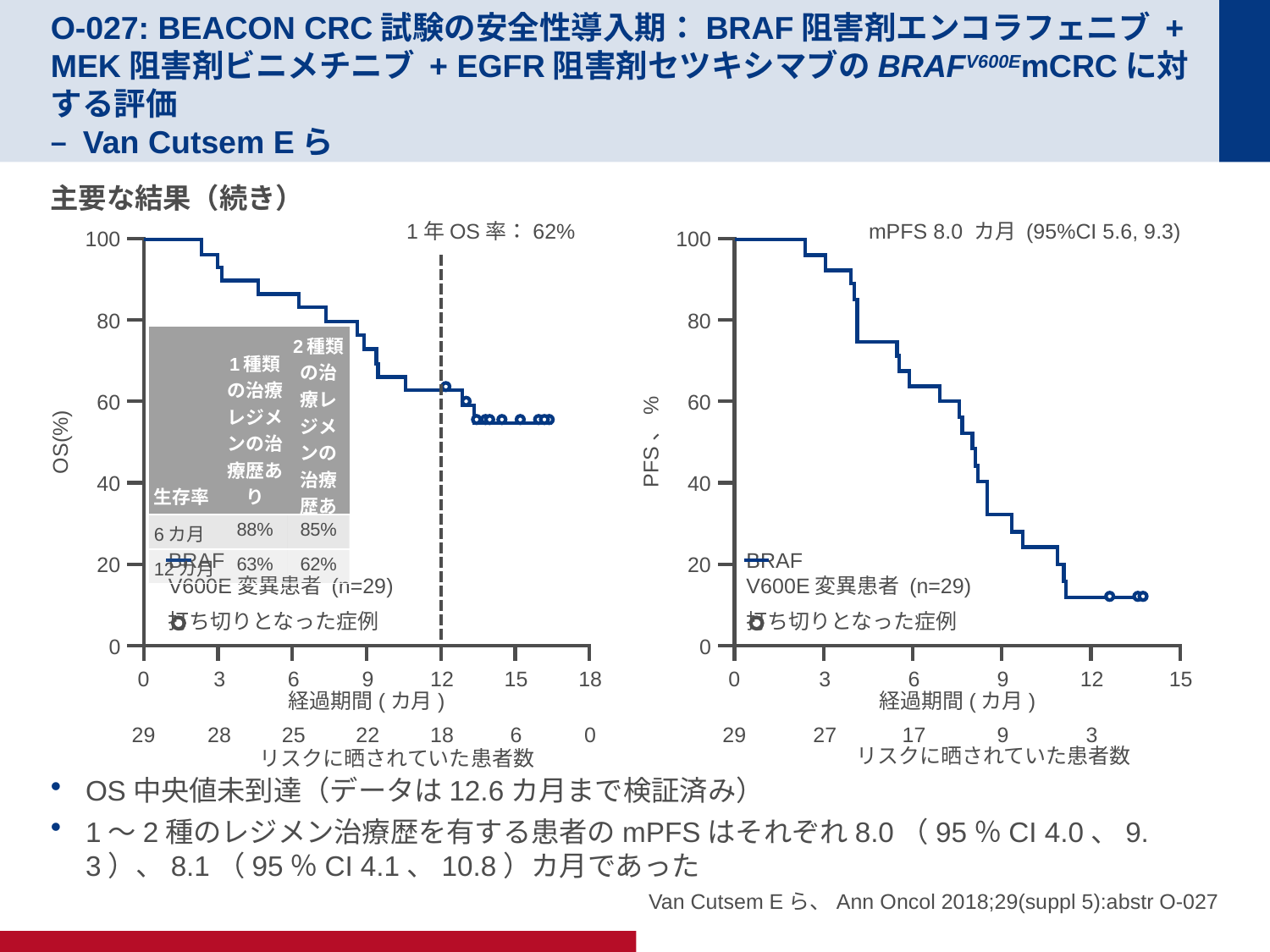

# O-027: BEACON CRC試験の安全性導入期：BRAF阻害剤エンコラフェニブ + MEK阻害剤ビニメチニブ + EGFR阻害剤セツキシマブのBRAFV600EmCRCに対する評価 – Van Cutsem Eら
主要な結果（続き）

OS中央値未到達（データは12.6カ月まで検証済み）
1～2種のレジメン治療歴を有する患者のmPFSはそれぞれ8.0（95％CI 4.0、9.3）、8.1（95％CI 4.1、10.8）カ月であった
1年OS率：62%
mPFS 8.0 カ月 (95%CI 5.6, 9.3)
100
100

80
80
| 生存率 | 1種類の治療レジメンの治療歴あり | 2種類の治療レジメンの治療歴あり |
| --- | --- | --- |
| 6カ月 | 88% | 85% |
| 12カ月 | 63% | 62% |
60
60

OS(%)
PFS、%
40
40
BRAF
V600E変異患者 (n=29)
打ち切りとなった症例
BRAF
V600E変異患者 (n=29)
打ち切りとなった症例
20
20

0
0
0
3
6
9
12
15
18
0
3
6
9
12
15
経過期間(カ月)
経過期間(カ月)
29
28
25
22
18
6
0
29
27
17
9
3
リスクに晒されていた患者数
リスクに晒されていた患者数
Van Cutsem Eら、Ann Oncol 2018;29(suppl 5):abstr O-027